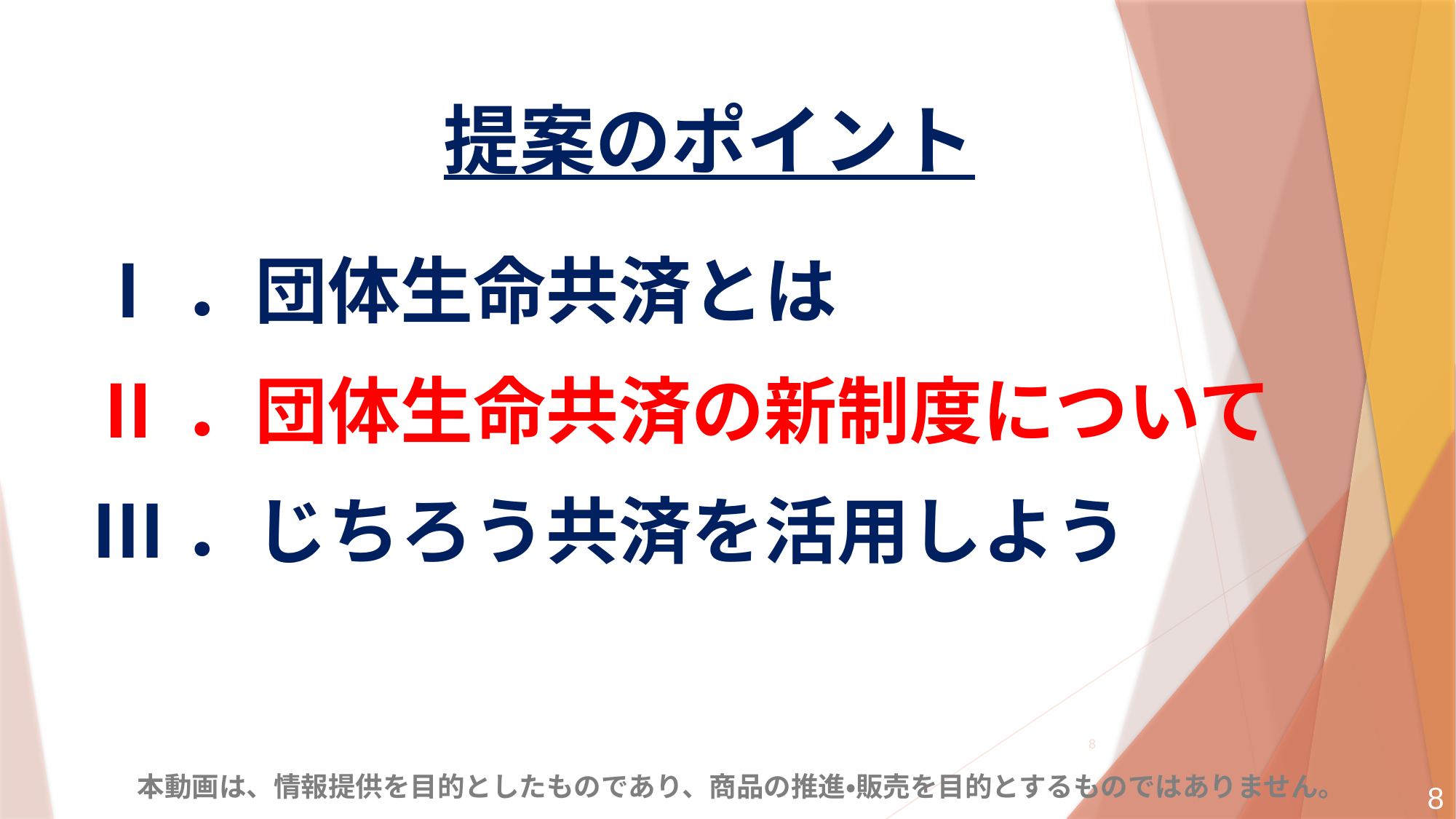

提案のポイント

Ⅰ．団体生命共済とは
Ⅱ．団体生命共済の新制度について
Ⅲ．じちろう共済を活用しよう
8
本動画は、情報提供を目的としたものであり、商品の推進・販売を目的とするものではありません。
8